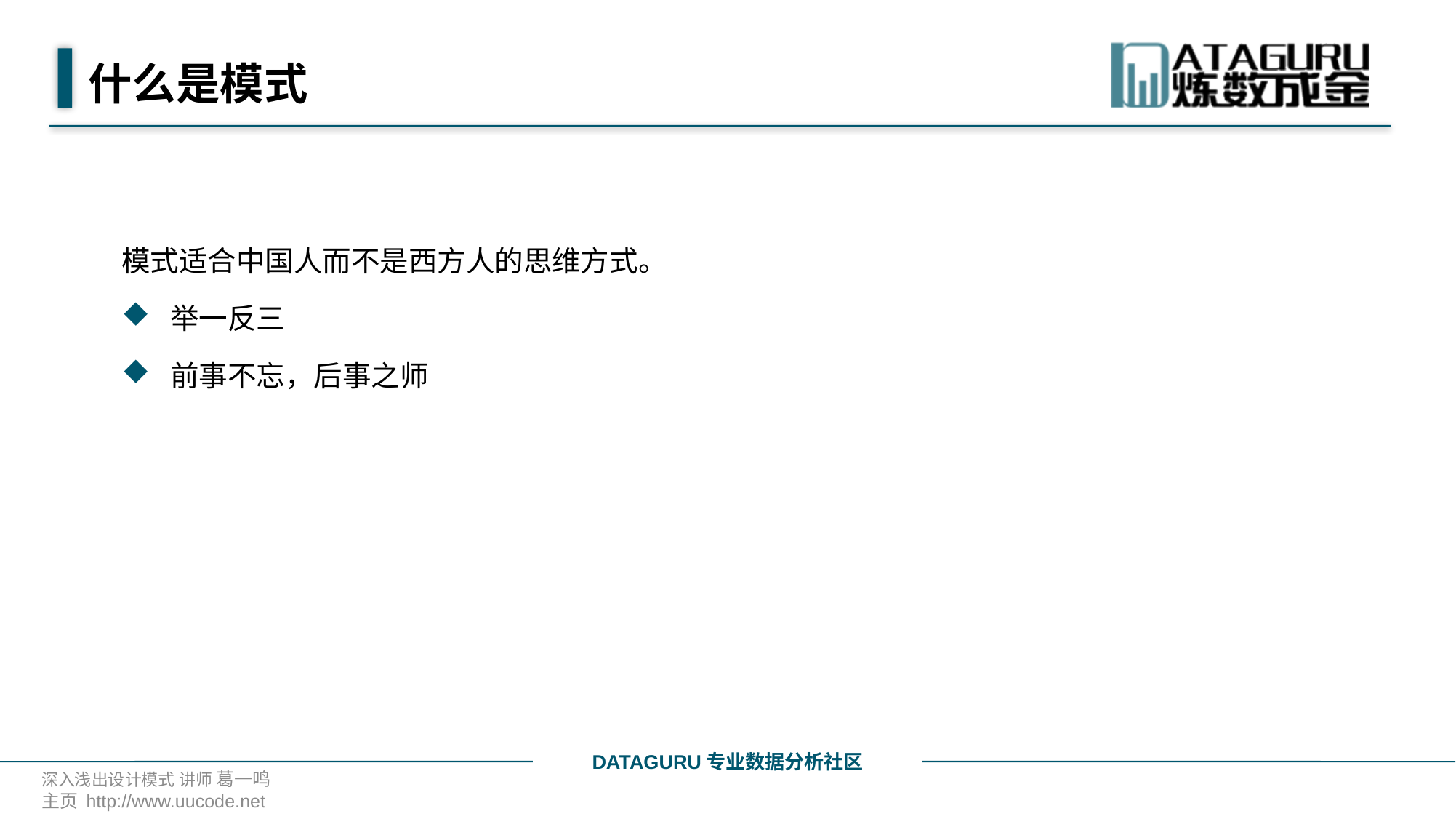

# 什么是模式
模式适合中国人而不是西方人的思维方式。
举一反三
前事不忘，后事之师